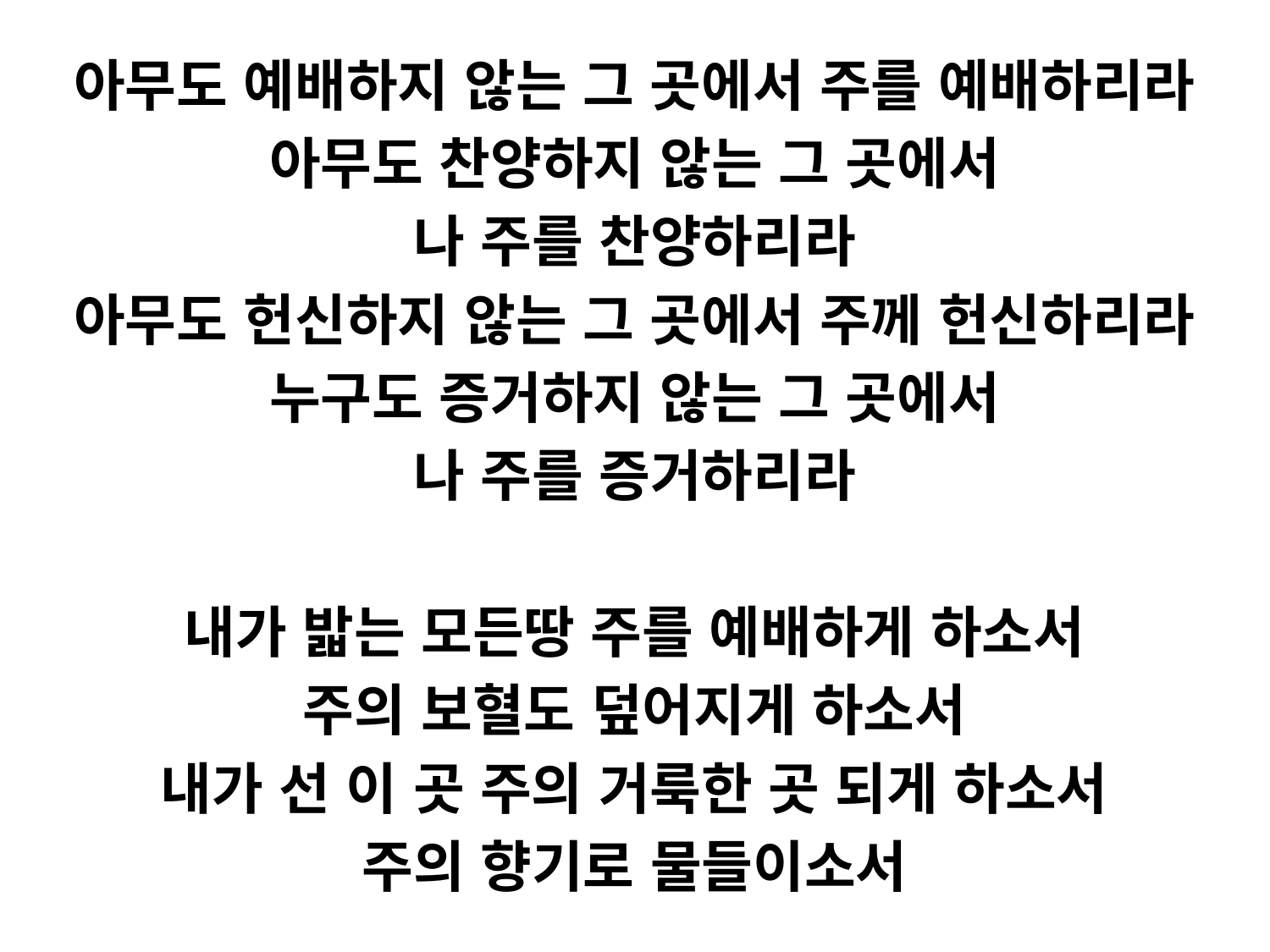

아무도 예배하지 않는 그 곳에서 주를 예배하리라
아무도 찬양하지 않는 그 곳에서
나 주를 찬양하리라
아무도 헌신하지 않는 그 곳에서 주께 헌신하리라
누구도 증거하지 않는 그 곳에서
나 주를 증거하리라

내가 밟는 모든땅 주를 예배하게 하소서
주의 보혈도 덮어지게 하소서
내가 선 이 곳 주의 거룩한 곳 되게 하소서
주의 향기로 물들이소서